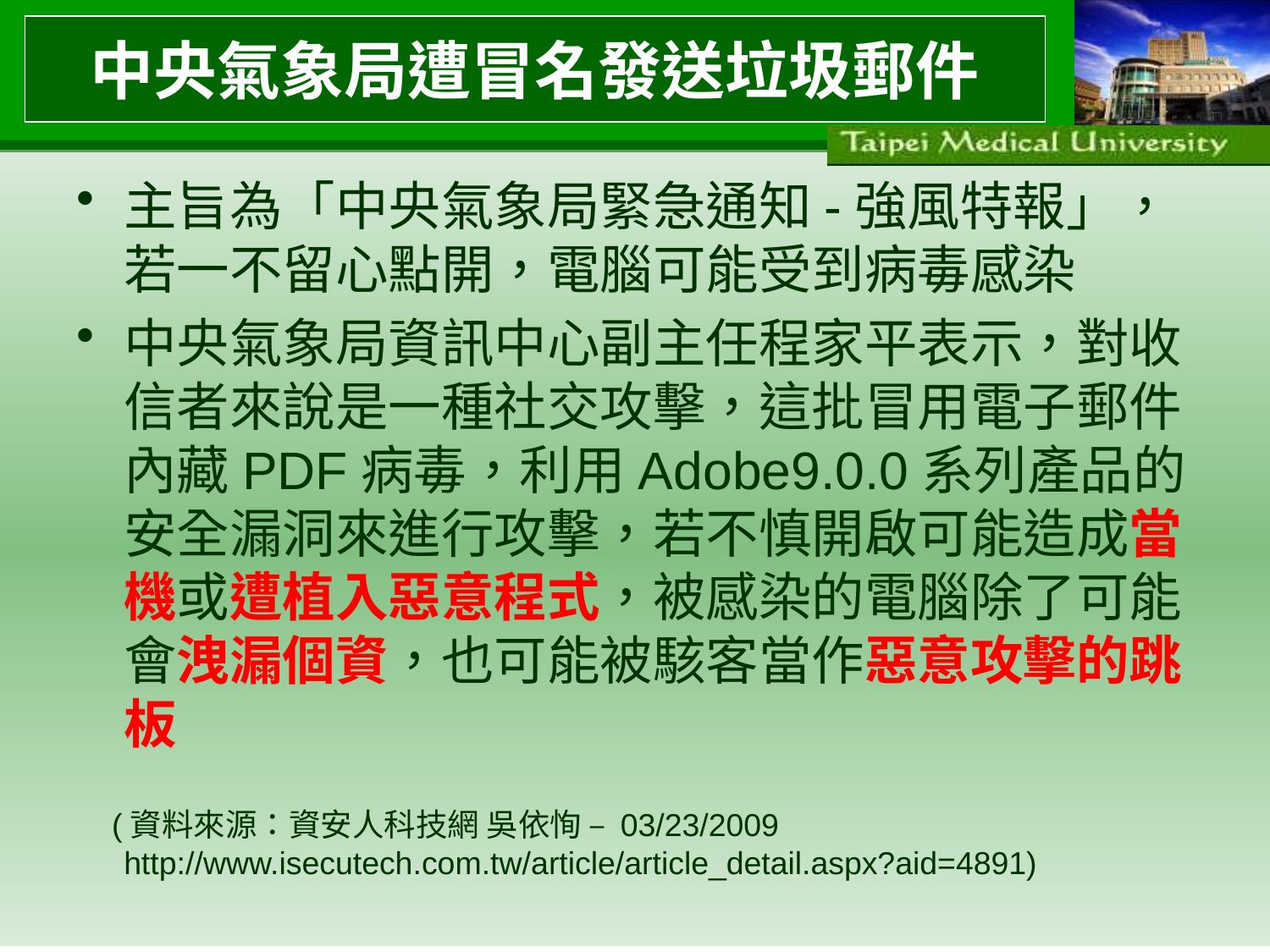

# 中央氣象局遭冒名發送垃圾郵件
主旨為「中央氣象局緊急通知-強風特報」，若一不留心點開，電腦可能受到病毒感染
中央氣象局資訊中心副主任程家平表示，對收信者來說是一種社交攻擊，這批冒用電子郵件內藏PDF病毒，利用Adobe9.0.0系列產品的安全漏洞來進行攻擊，若不慎開啟可能造成當機或遭植入惡意程式，被感染的電腦除了可能會洩漏個資，也可能被駭客當作惡意攻擊的跳板

    (資料來源：資安人科技網 吳依恂 – 03/23/2009 http://www.isecutech.com.tw/article/article_detail.aspx?aid=4891)